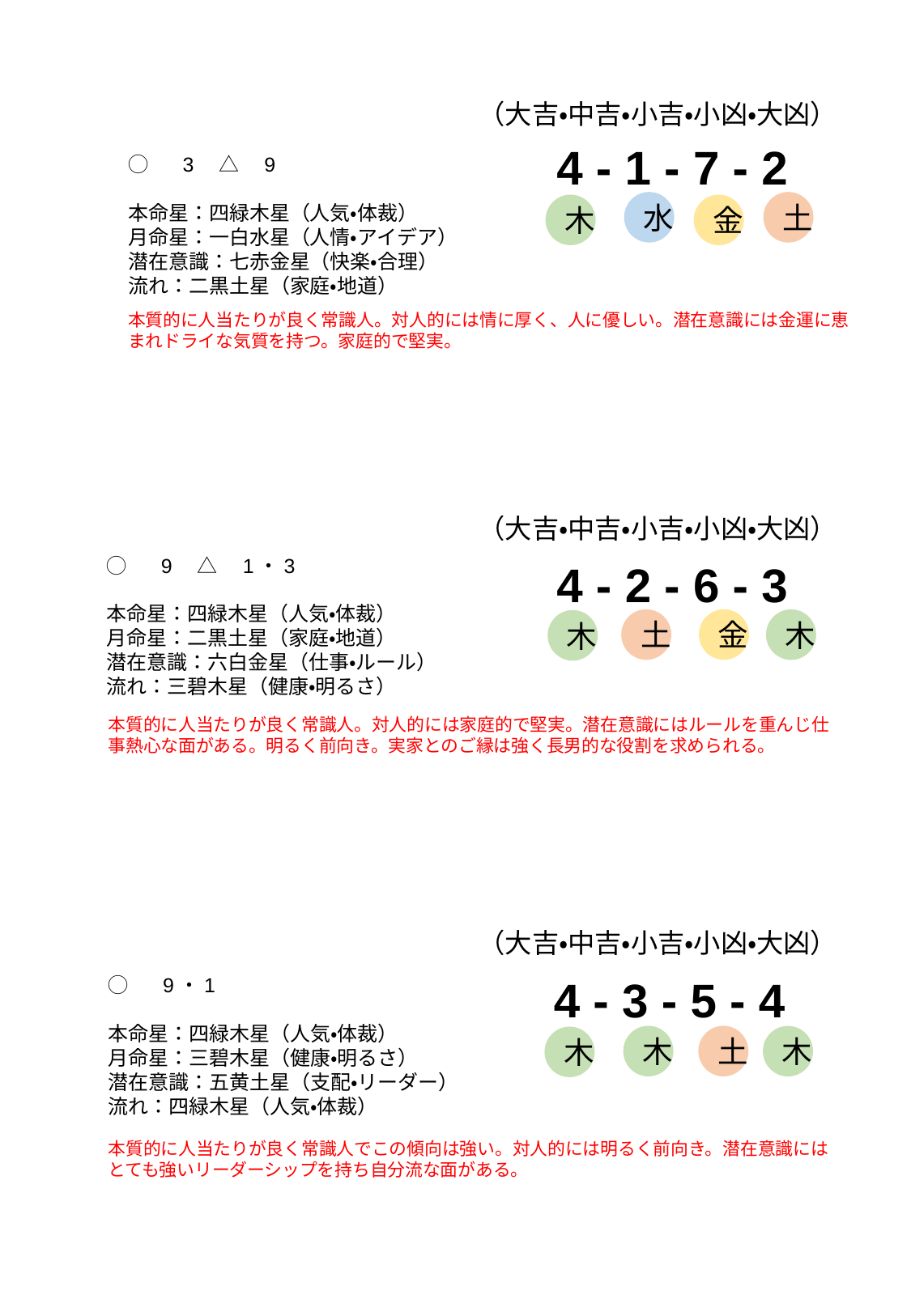

（大吉・中吉・小吉・小凶・大凶）
4 - 1 - 7 - 2
◯　 3　△　9

本命星：四緑木星（人気・体裁）
月命星：一白水星（人情・アイデア）
潜在意識：七赤金星（快楽・合理）
流れ：二黒土星（家庭・地道）
水
土
木
金
本質的に人当たりが良く常識人。対人的には情に厚く、人に優しい。潜在意識には金運に恵まれドライな気質を持つ。家庭的で堅実。
（大吉・中吉・小吉・小凶・大凶）
◯　 9　△　1・3

本命星：四緑木星（人気・体裁）
月命星：二黒土星（家庭・地道）
潜在意識：六白金星（仕事・ルール）
流れ：三碧木星（健康・明るさ）
4 - 2 - 6 - 3
土
金
木
木
本質的に人当たりが良く常識人。対人的には家庭的で堅実。潜在意識にはルールを重んじ仕事熱心な面がある。明るく前向き。実家とのご縁は強く長男的な役割を求められる。
（大吉・中吉・小吉・小凶・大凶）
4 - 3 - 5 - 4
◯　 9・1

本命星：四緑木星（人気・体裁）
月命星：三碧木星（健康・明るさ）
潜在意識：五黄土星（支配・リーダー）
流れ：四緑木星（人気・体裁）
木
土
木
木
本質的に人当たりが良く常識人でこの傾向は強い。対人的には明るく前向き。潜在意識にはとても強いリーダーシップを持ち自分流な面がある。